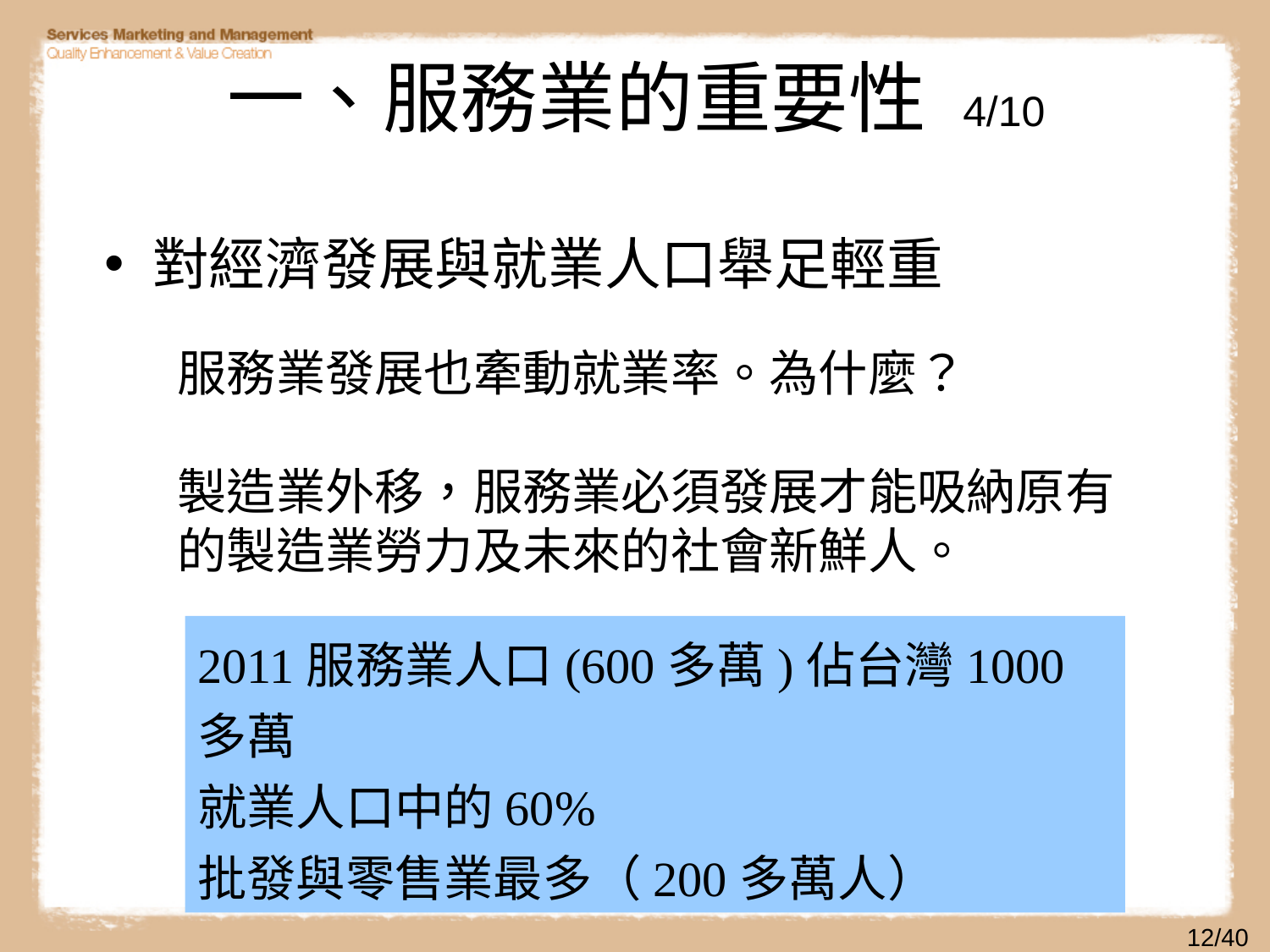

# 一、服務業的重要性 4/10
對經濟發展與就業人口舉足輕重
服務業發展也牽動就業率。為什麼？

製造業外移，服務業必須發展才能吸納原有的製造業勞力及未來的社會新鮮人。
2011服務業人口(600多萬)佔台灣1000多萬
就業人口中的60%
批發與零售業最多（200多萬人）